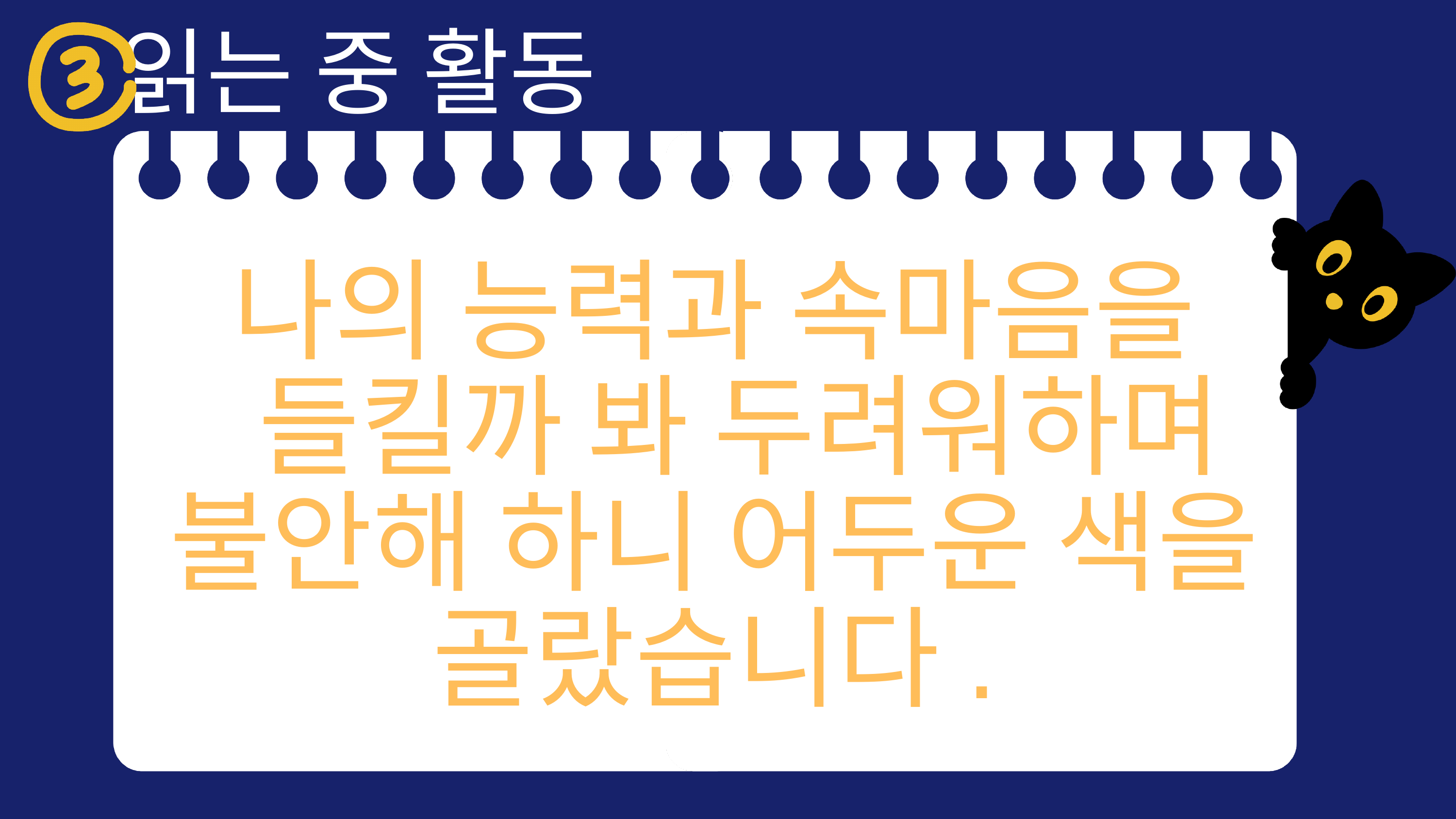

읽는 중 활동

나의 능력과 속마음을
 들킬까 봐 두려워하며
불안해 하니 어두운 색을
골랐습니다.